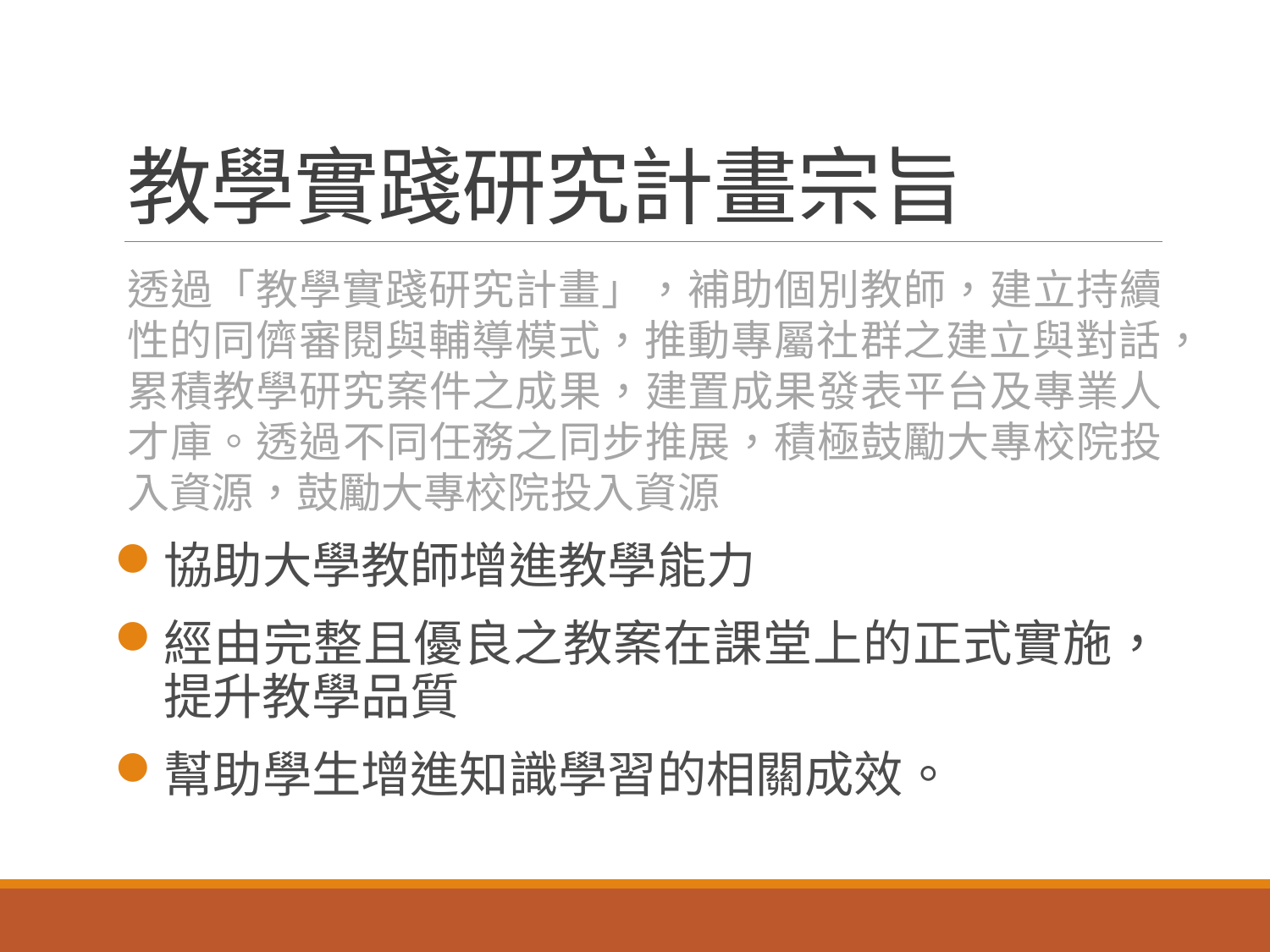

# 教學實踐研究計畫宗旨
透過「教學實踐研究計畫」，補助個別教師，建立持續性的同儕審閱與輔導模式，推動專屬社群之建立與對話，累積教學研究案件之成果，建置成果發表平台及專業人才庫。透過不同任務之同步推展，積極鼓勵大專校院投入資源，鼓勵大專校院投入資源
協助大學教師增進教學能力
經由完整且優良之教案在課堂上的正式實施，提升教學品質
幫助學生增進知識學習的相關成效。